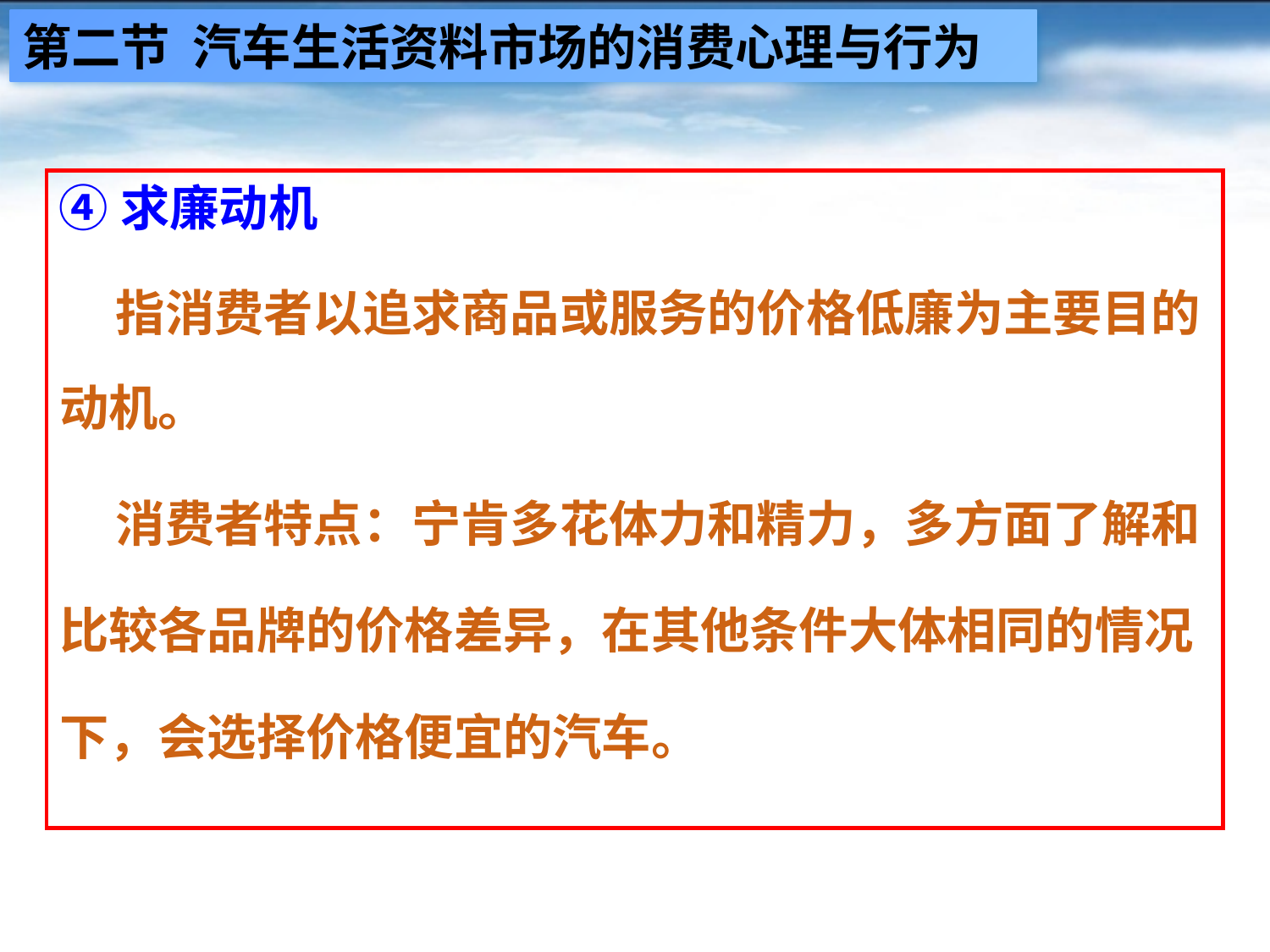

第二节  汽车生活资料市场的消费心理与行为
④求廉动机
    指消费者以追求商品或服务的价格低廉为主要目的动机。
    消费者特点：宁肯多花体力和精力，多方面了解和比较各品牌的价格差异，在其他条件大体相同的情况下，会选择价格便宜的汽车。